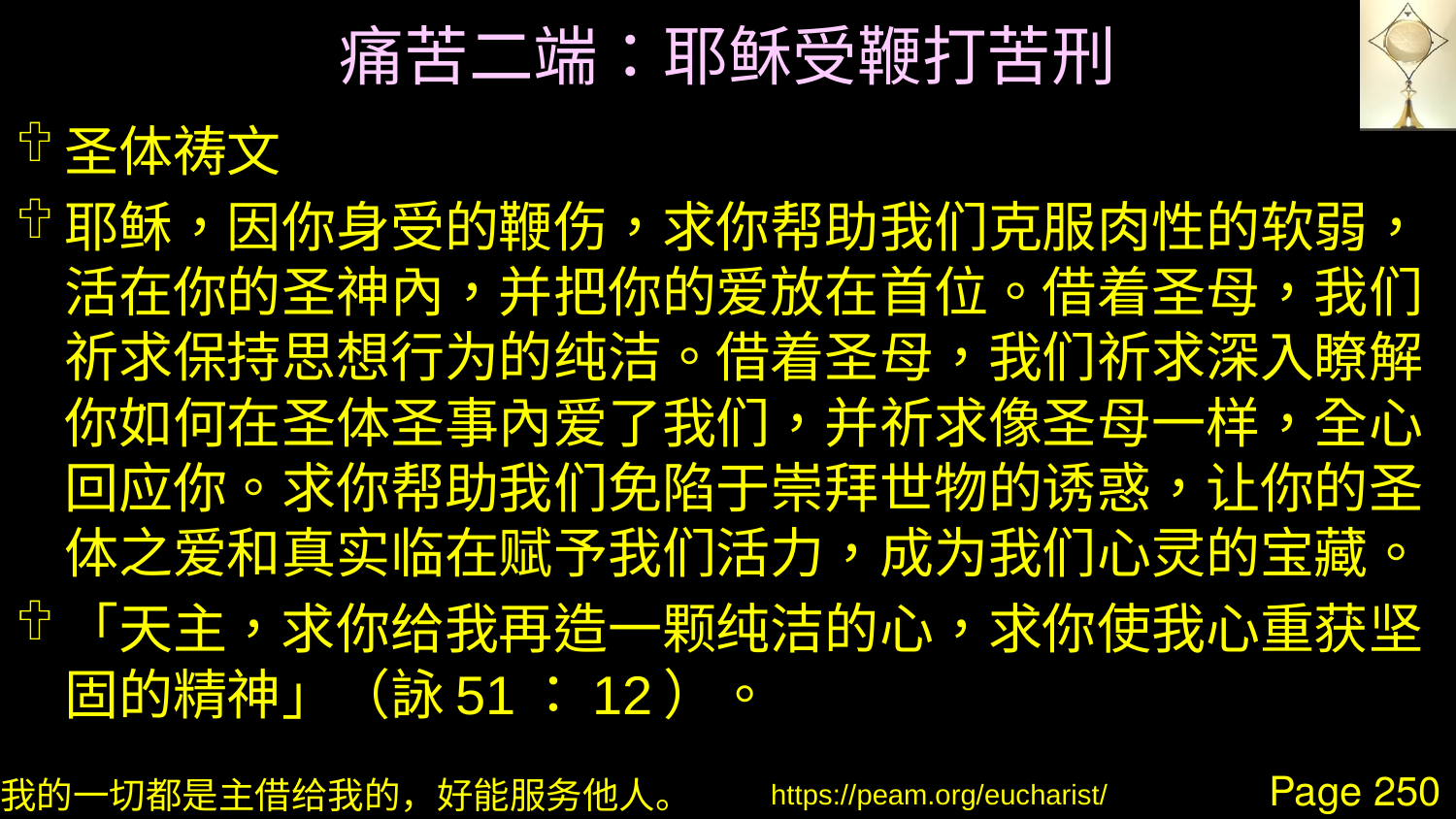

# 痛苦二端：耶稣受鞭打苦刑
圣体祷文
耶稣，因你身受的鞭伤，求你帮助我们克服肉性的软弱，活在你的圣神內，并把你的爱放在首位。借着圣母，我们祈求保持思想行为的纯洁。借着圣母，我们祈求深入瞭解你如何在圣体圣事內爱了我们，并祈求像圣母一样，全心回应你。求你帮助我们免陷于崇拜世物的诱惑，让你的圣体之爱和真实临在赋予我们活力，成为我们心灵的宝藏。
「天主，求你给我再造一颗纯洁的心，求你使我心重获坚固的精神」（詠51：12）。